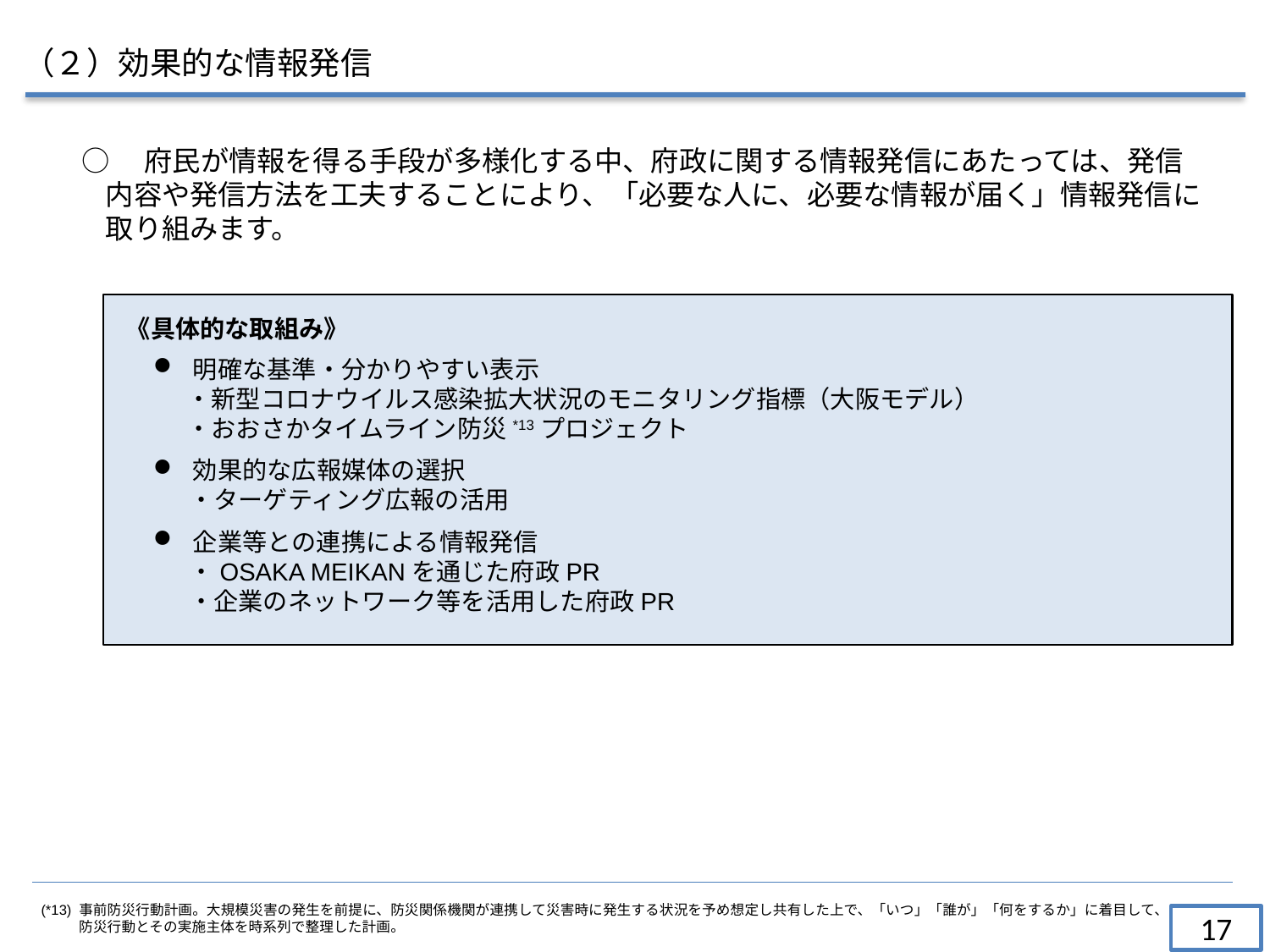

（２）効果的な情報発信
○　府民が情報を得る手段が多様化する中、府政に関する情報発信にあたっては、発信内容や発信方法を工夫することにより、「必要な人に、必要な情報が届く」情報発信に取り組みます。

明確な基準・分かりやすい表示
     ・新型コロナウイルス感染拡大状況のモニタリング指標（大阪モデル）
     ・おおさかタイムライン防災*13プロジェクト

効果的な広報媒体の選択
　  ・ターゲティング広報の活用

企業等との連携による情報発信
　  ・OSAKA MEIKANを通じた府政PR
　  ・企業のネットワーク等を活用した府政PR
《具体的な取組み》
(*13) 事前防災行動計画。大規模災害の発生を前提に、防災関係機関が連携して災害時に発生する状況を予め想定し共有した上で、「いつ」「誰が」「何をするか」に着目して、
　　   防災行動とその実施主体を時系列で整理した計画。

17